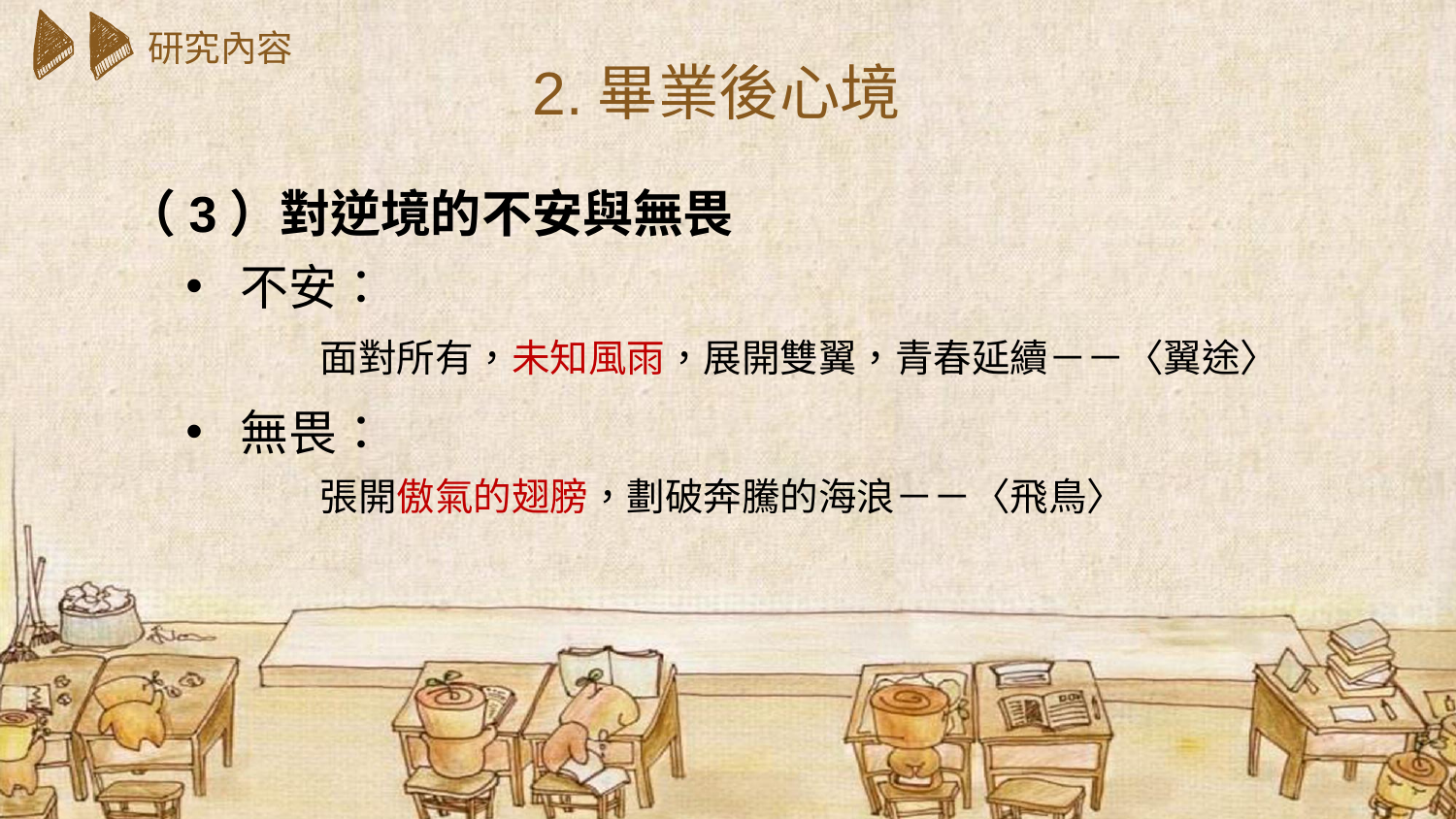

研究內容
2.畢業後心境

（3）對逆境的不安與無畏
不安：

無畏：
面對所有，未知風雨，展開雙翼，青春延續－－〈翼途〉

張開傲氣的翅膀，劃破奔騰的海浪－－〈飛鳥〉